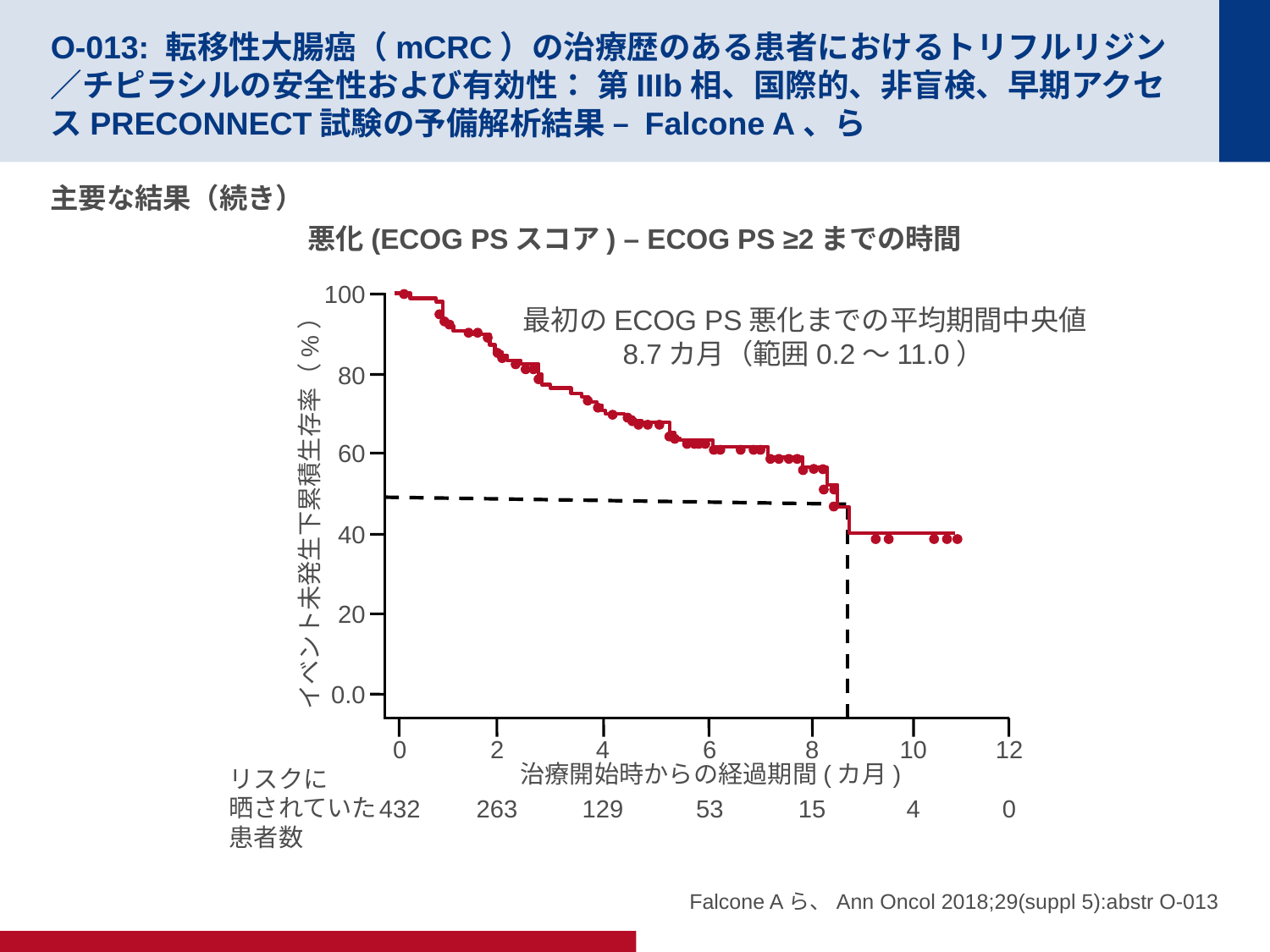

# O-013: 転移性大腸癌（mCRC）の治療歴のある患者におけるトリフルリジン／チピラシルの安全性および有効性： 第IIIb相、国際的、非盲検、早期アクセスPRECONNECT試験の予備解析結果 – Falcone A、ら
主要な結果（続き）
悪化(ECOG PSスコア) – ECOG PS ≥2までの時間
100

最初のECOG PS悪化までの平均期間中央値
	8.7カ月（範囲0.2～11.0）
80

60

イベント未発生下累積生存率（%）
40

20

0.0

8

15

10

4

0

432
2

263
4

129

6

53
12

0
治療開始時からの経過期間(カ月)
リスクに
晒されていた
患者数
Falcone Aら、Ann Oncol 2018;29(suppl 5):abstr O-013